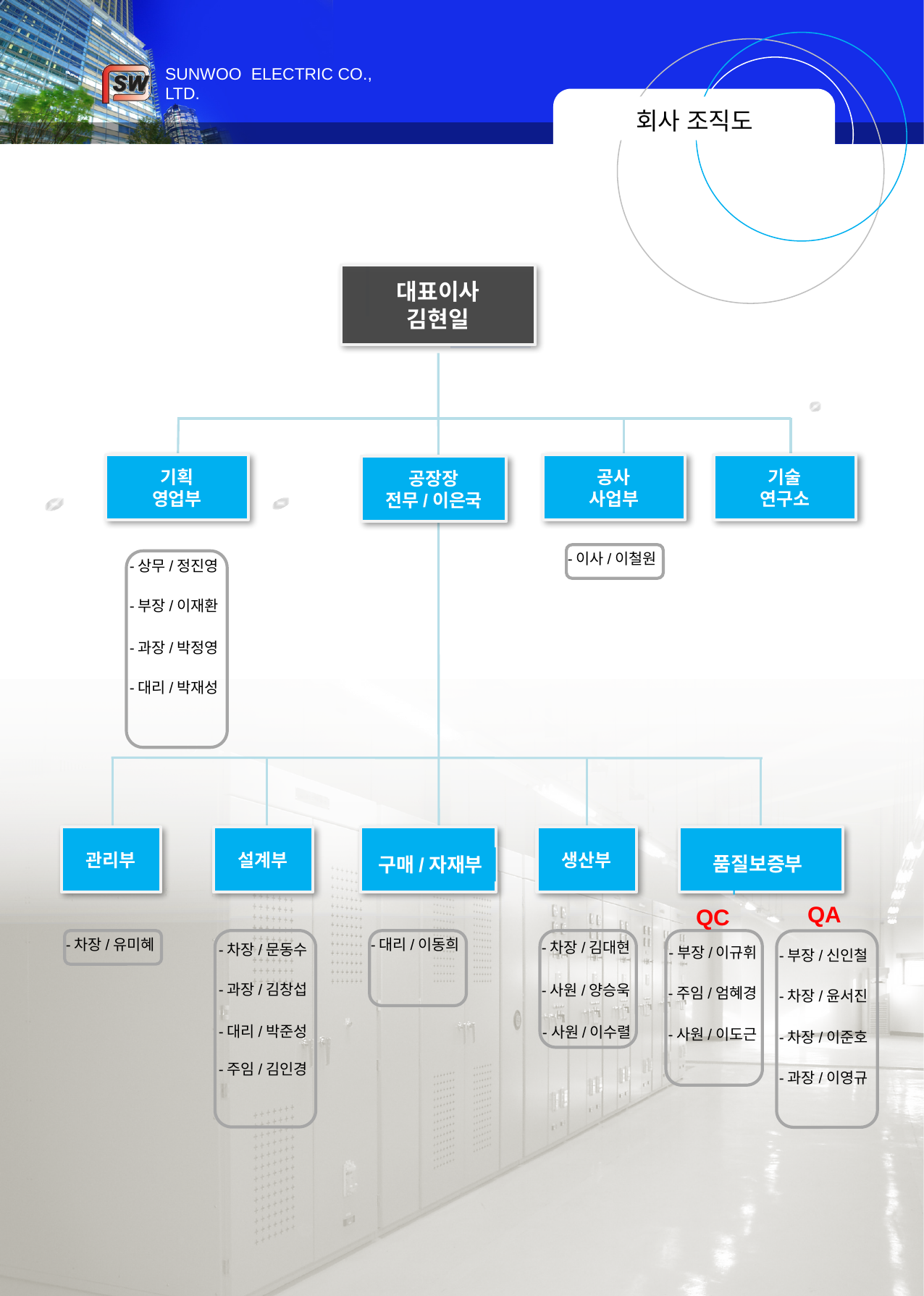

# 회사 조직도

대표이사
김현일

공장장
전무/이은국
기획 영업부
공사
사업부
기술
연구소

-이사/이철원

-상무/정진영

-부장/이재환
-과장/박정영
-대리/박재성

품질보증부

구매/자재부

관리부
설계부
생산부
QA
QC
-차장/유미혜
-대리/이동희

-차장/김대현
-사원/양승욱
-사원/이수렬

-차장/문동수
-부장/이규휘
-주임/엄혜경
-사원/이도근

-부장/신인철
-차장/윤서진
-차장/이준호
-과장/이영규
-과장/김창섭
-대리/박준성
-주임/김인경